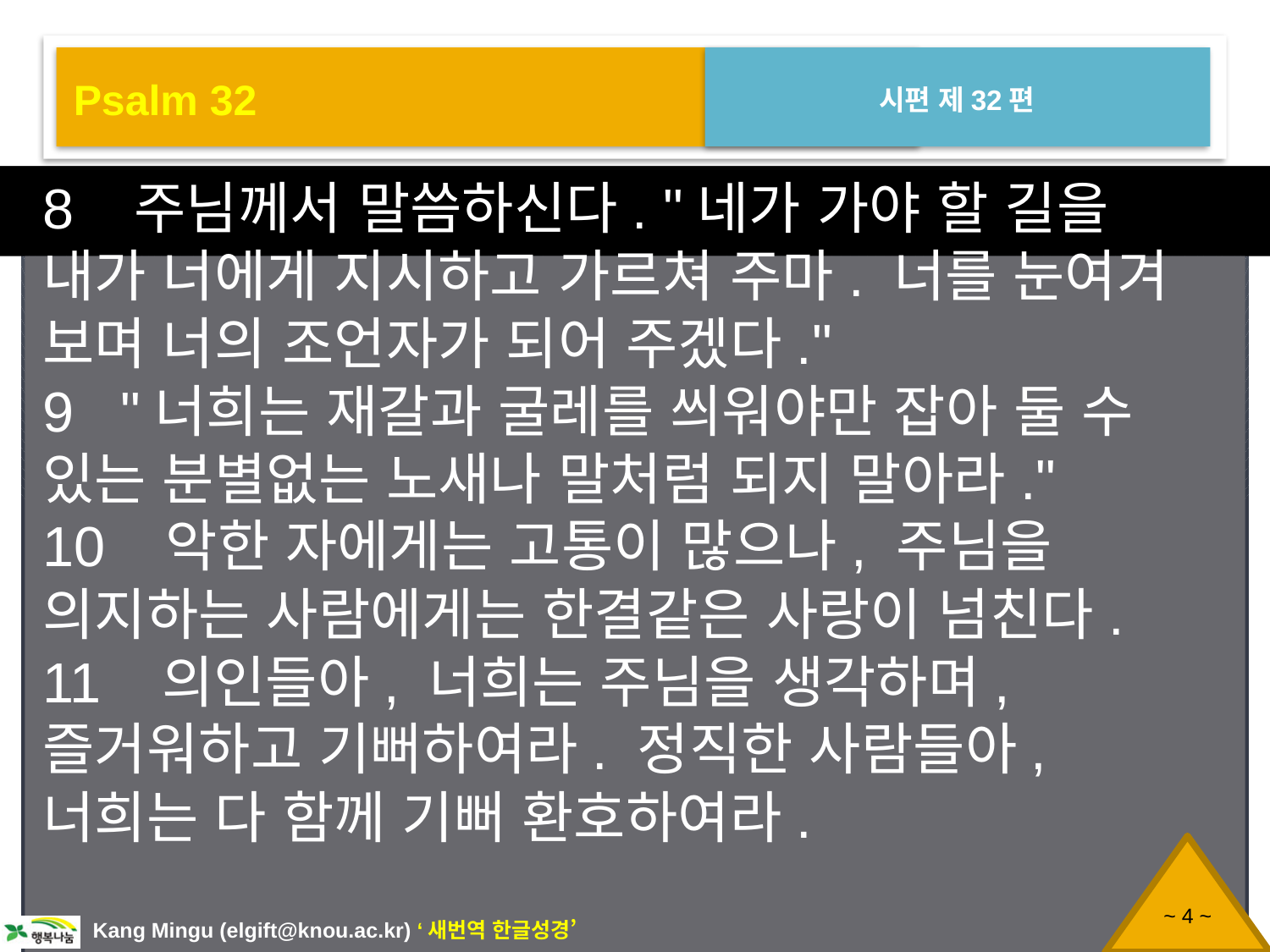

Psalm 32
시편 제32편
8   주님께서 말씀하신다. "네가 가야 할 길을 내가 너에게 지시하고 가르쳐 주마. 너를 눈여겨 보며 너의 조언자가 되어 주겠다."
9   "너희는 재갈과 굴레를 씌워야만 잡아 둘 수 있는 분별없는 노새나 말처럼 되지 말아라."
10   악한 자에게는 고통이 많으나, 주님을 의지하는 사람에게는 한결같은 사랑이 넘친다.
11   의인들아, 너희는 주님을 생각하며, 즐거워하고 기뻐하여라. 정직한 사람들아, 너희는 다 함께 기뻐 환호하여라.